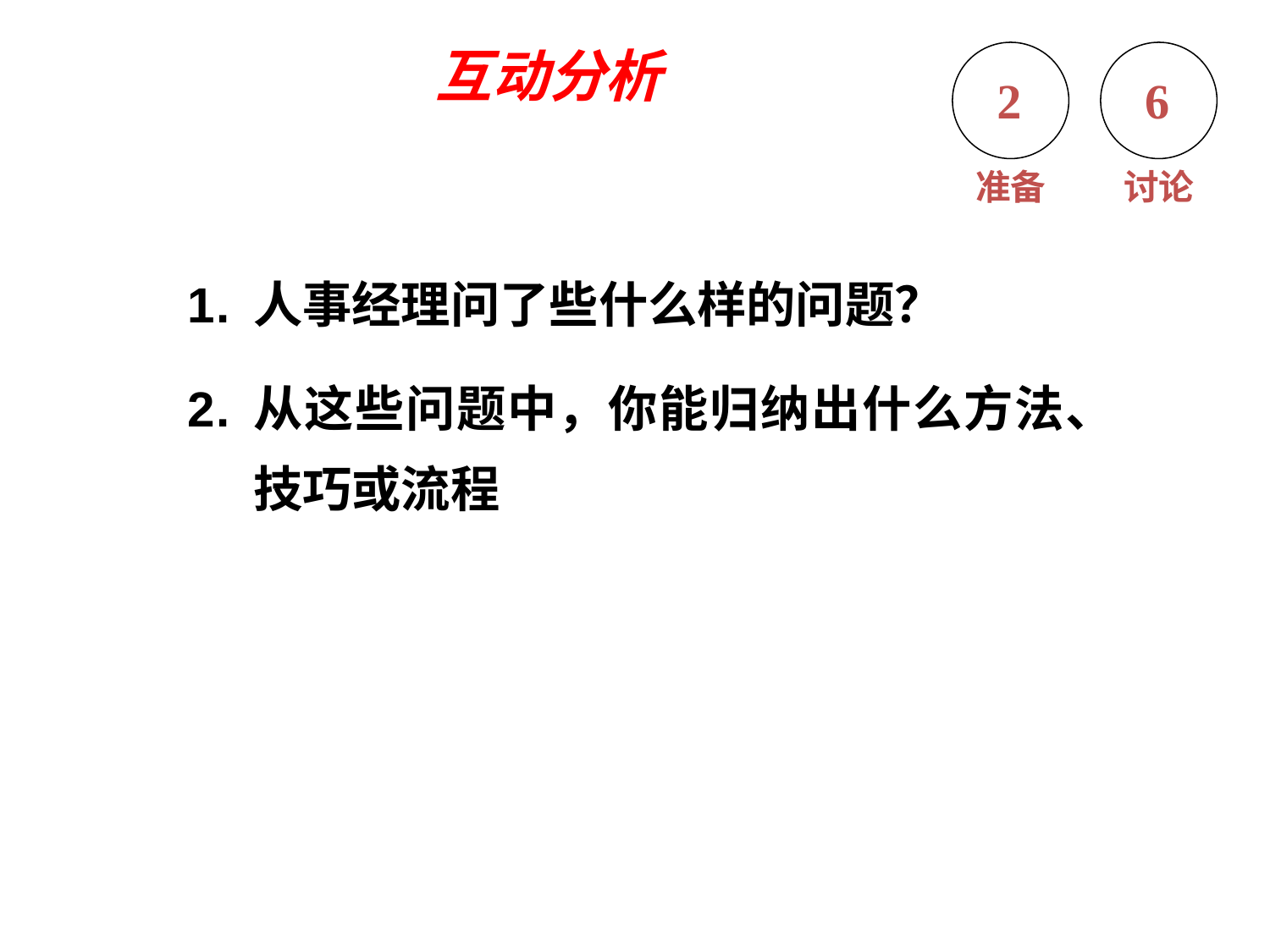

互动分析
2
6
准备
讨论

人事经理问了些什么样的问题？
从这些问题中，你能归纳出什么方法、技巧或流程